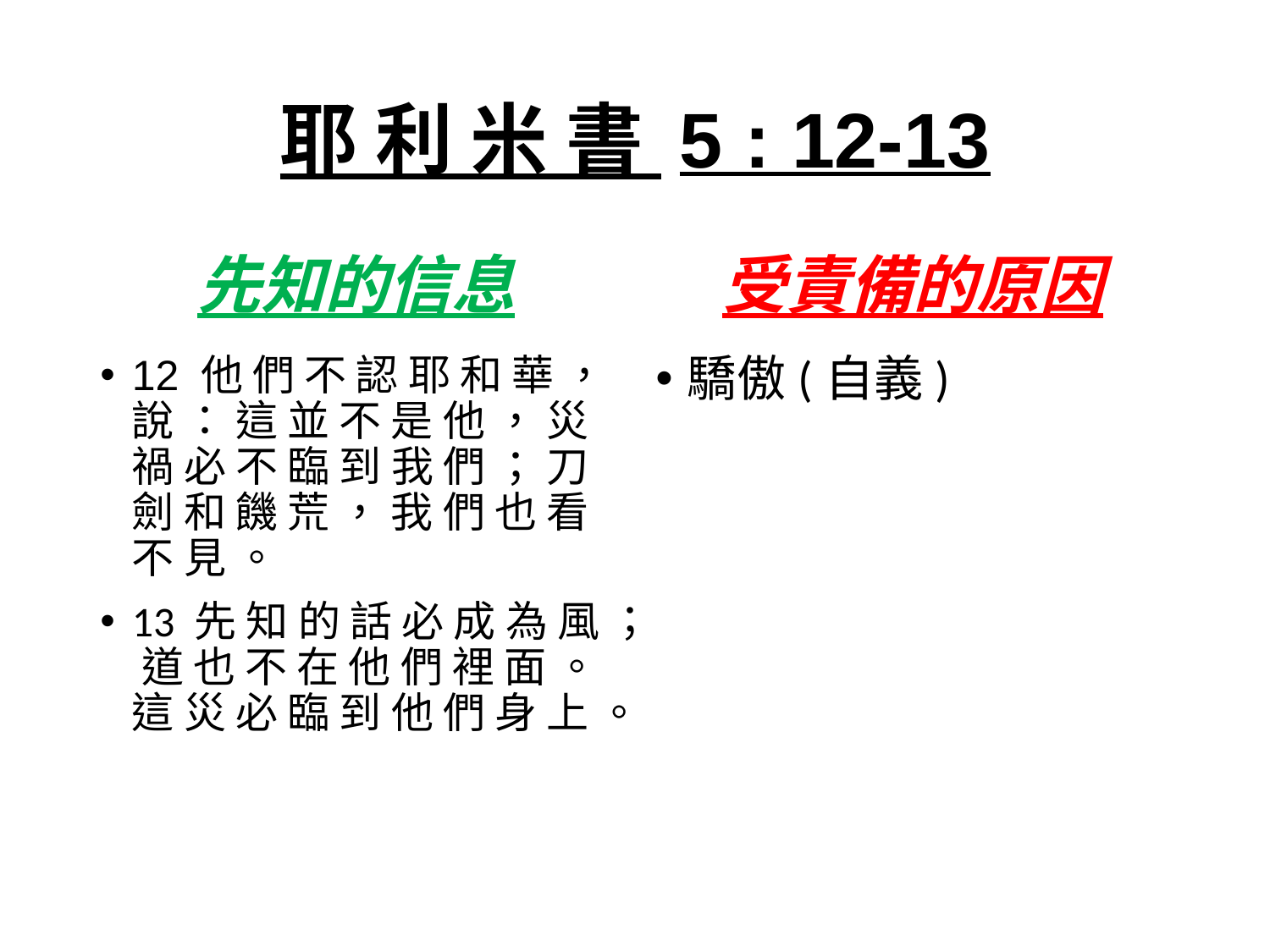

# 耶 利 米 書 5 : 12-13
先知的信息
受責備的原因
12 他 們 不 認 耶 和 華 ， 說 ： 這 並 不 是 他 ， 災 禍 必 不 臨 到 我 們 ； 刀 劍 和 饑 荒 ， 我 們 也 看 不 見 。
13 先 知 的 話 必 成 為 風 ； 道 也 不 在 他 們 裡 面 。 這 災 必 臨 到 他 們 身 上 。
驕傲(自義)